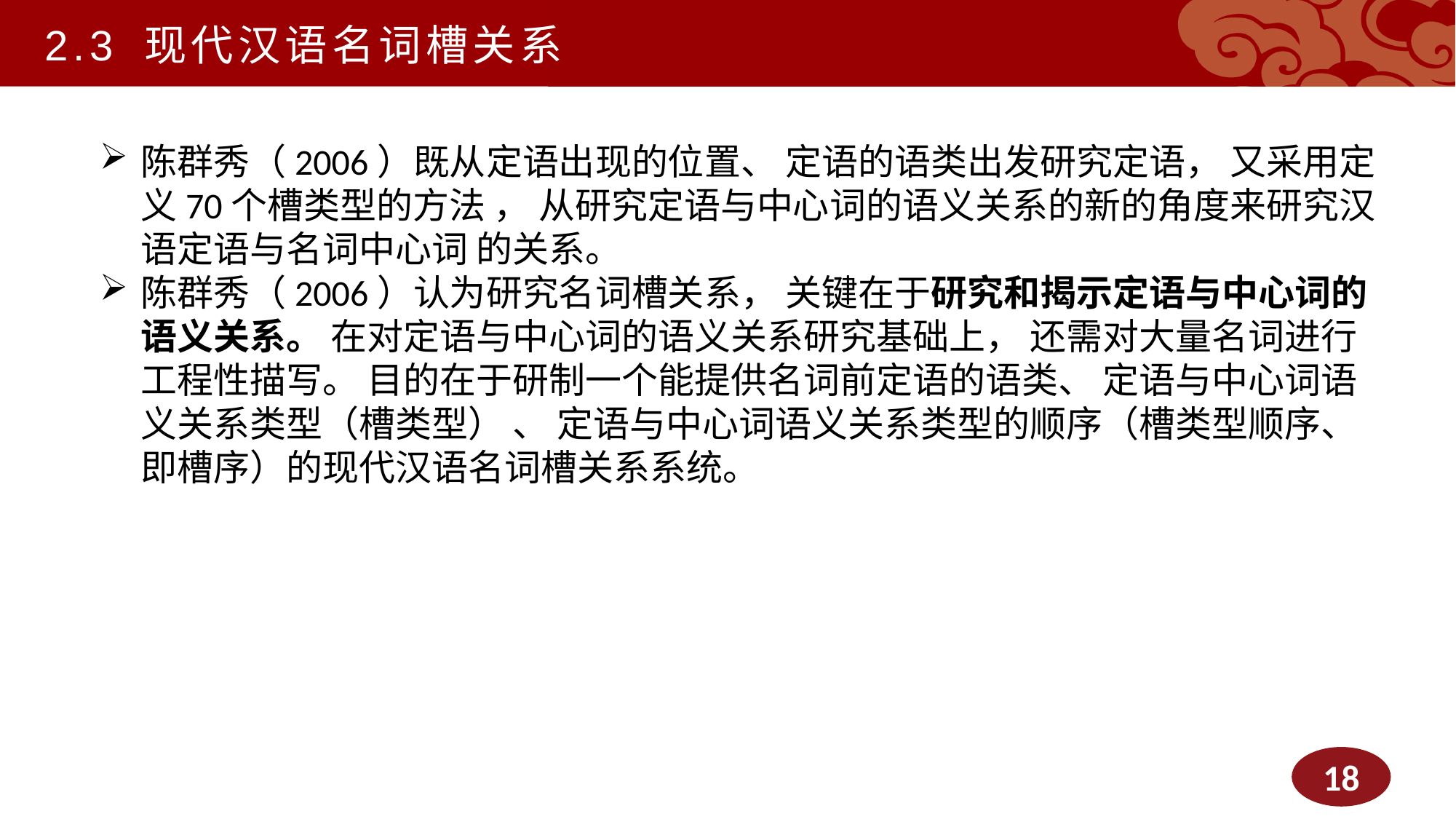

2.3 现代汉语名词槽关系

陈群秀（2006）既从定语出现的位置、 定语的语类出发研究定语， 又采用定义70个槽类型的方法 ， 从研究定语与中心词的语义关系的新的角度来研究汉语定语与名词中心词 的关系。
陈群秀（2006）认为研究名词槽关系， 关键在于研究和揭示定语与中心词的语义关系。 在对定语与中心词的语义关系研究基础上， 还需对大量名词进行工程性描写。 目的在于研制一个能提供名词前定语的语类、 定语与中心词语义关系类型（槽类型） 、 定语与中心词语义关系类型的顺序（槽类型顺序、 即槽序）的现代汉语名词槽关系系统。